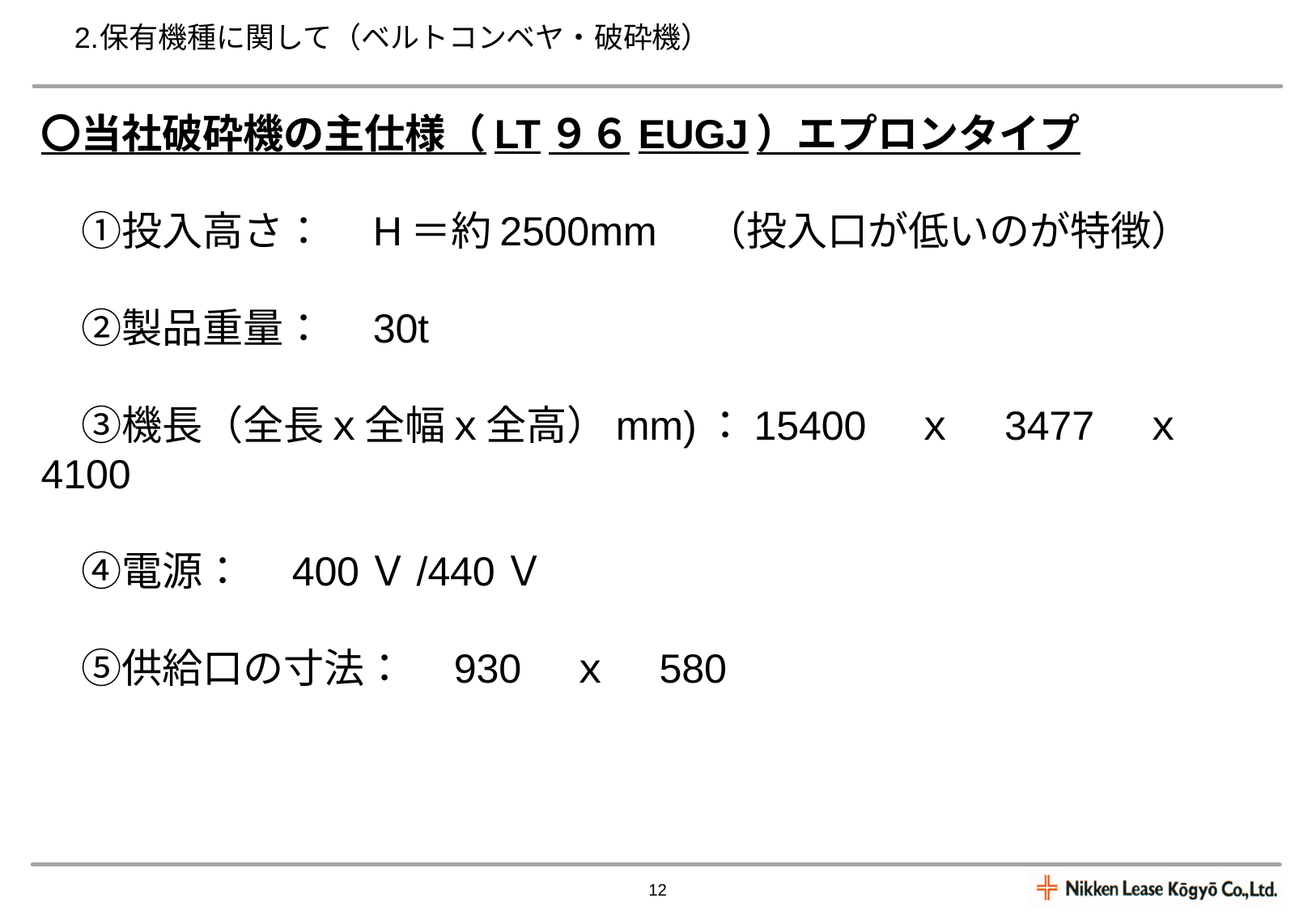

2.保有機種に関して（ベルトコンベヤ・破砕機）
# 〇当社破砕機の主仕様（LT９６EUGJ）エプロンタイプ 　①投入高さ：　H＝約2500mm　（投入口が低いのが特徴） 　 　②製品重量：　30t 　 　③機長（全長ｘ全幅ｘ全高）mm)：15400　ｘ　3477　ｘ　4100　　 　 　④電源：　400Ｖ/440Ｖ 　⑤供給口の寸法：　930　ｘ　580
12